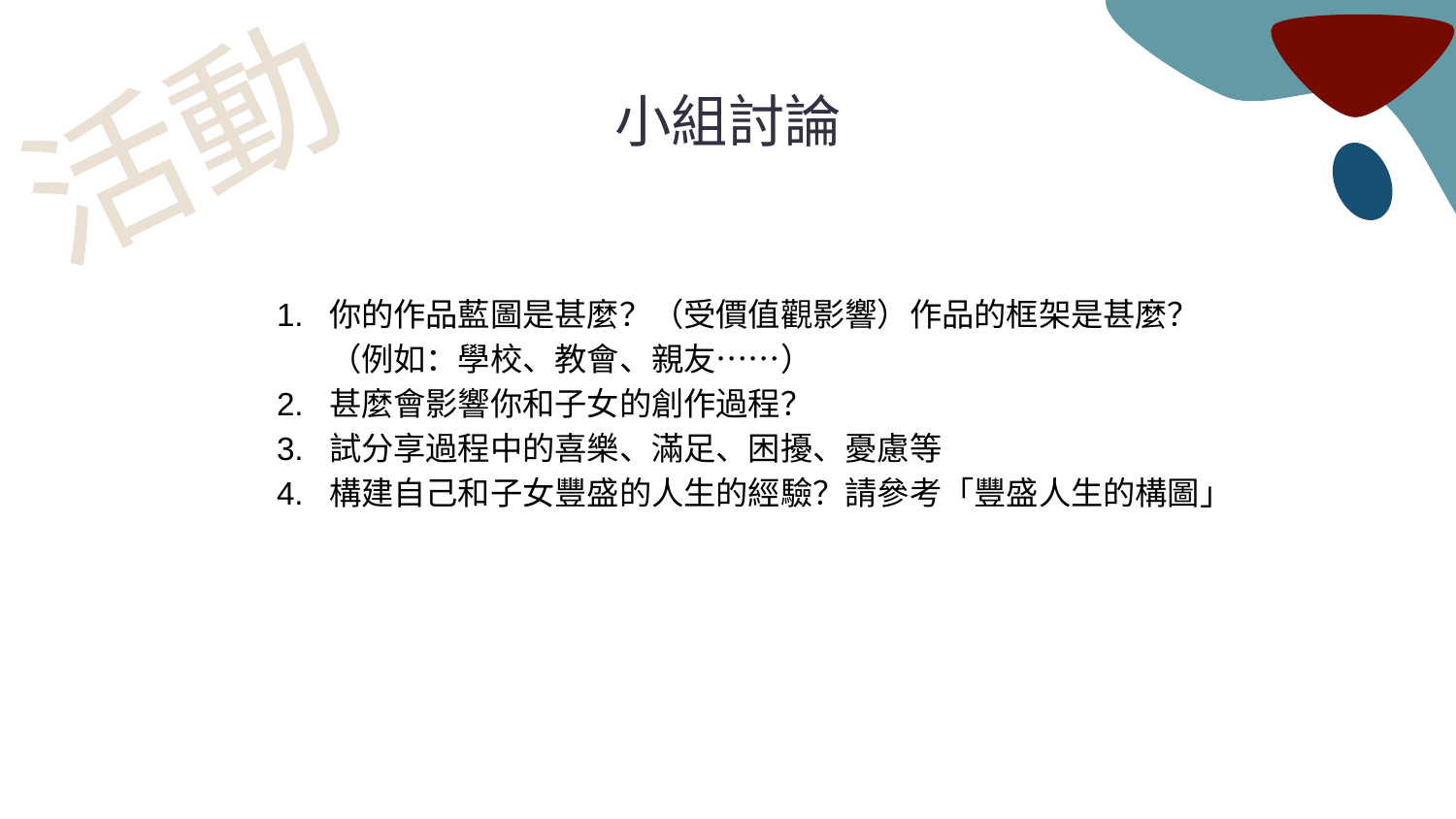

活動
# 小組討論
你的作品藍圖是甚麼？（受價值觀影響）作品的框架是甚麼？（例如：學校、教會、親友⋯⋯）
甚麼會影響你和子女的創作過程？
試分享過程中的喜樂、滿足、困擾、憂慮等
構建自己和子女豐盛的人生的經驗？請參考「豐盛人生的構圖」